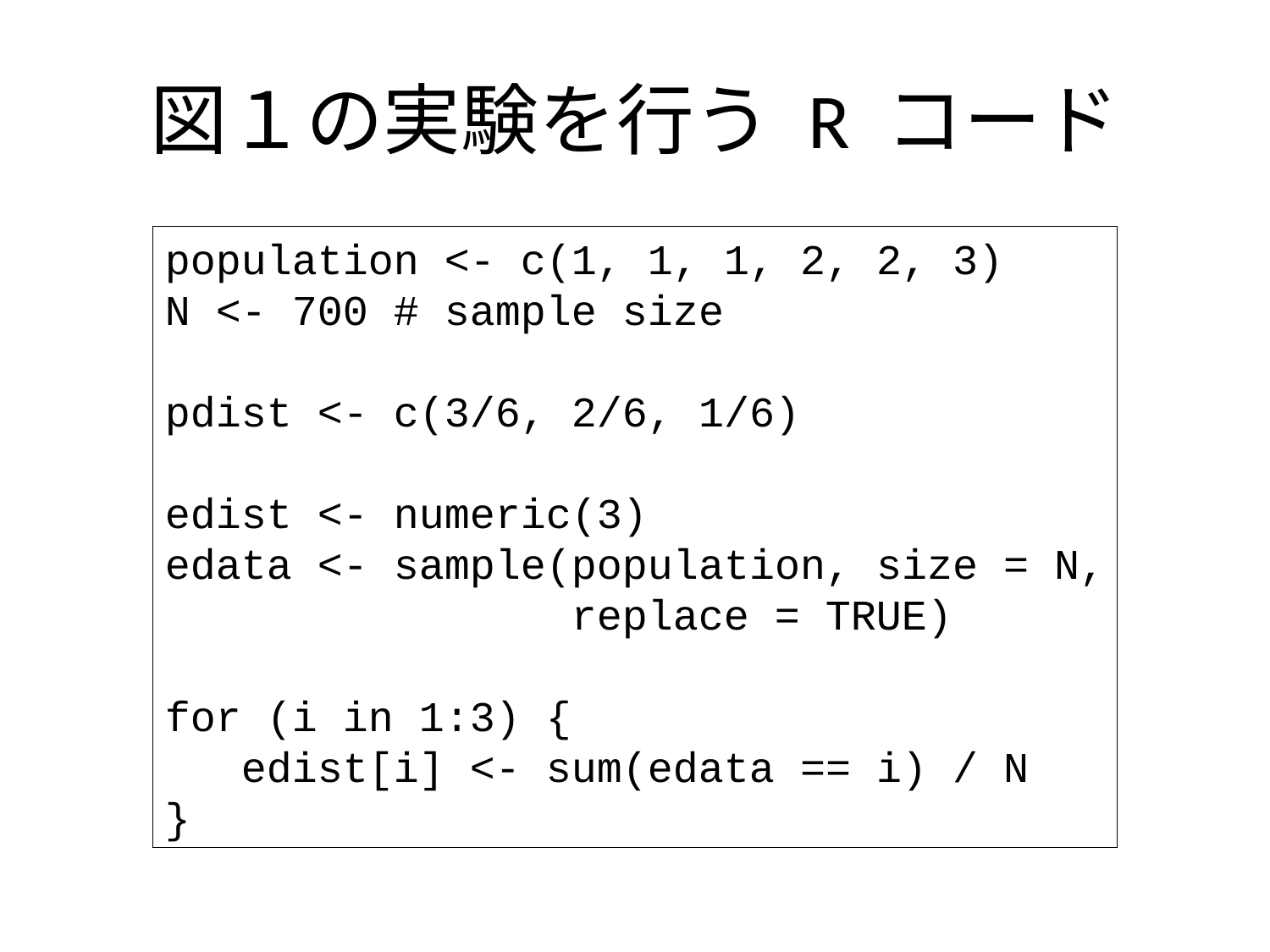

# 図１の実験を行う R コード
population <- c(1, 1, 1, 2, 2, 3)
N <- 700 # sample size

pdist <- c(3/6, 2/6, 1/6)

edist <- numeric(3)
edata <- sample(population, size = N,
                replace = TRUE)

for (i in 1:3) {
   edist[i] <- sum(edata == i) / N
}